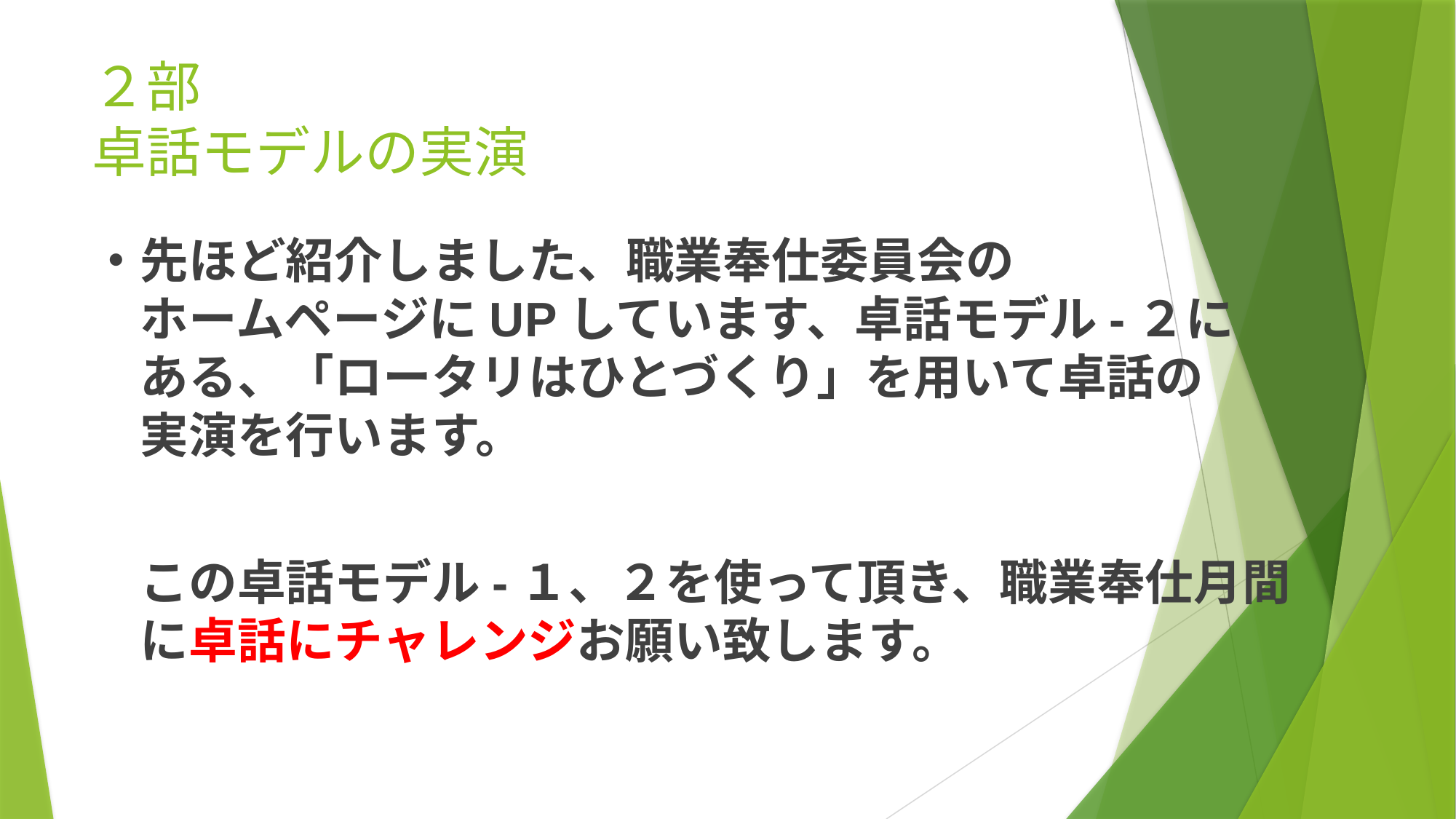

# ２部 卓話モデルの実演
・先ほど紹介しました、職業奉仕委員会の
　ホームページにUPしています、卓話モデル-２に
　ある、「ロータリはひとづくり」を用いて卓話の
　実演を行います。

　この卓話モデル-１、２を使って頂き、職業奉仕月間
　に卓話にチャレンジお願い致します。